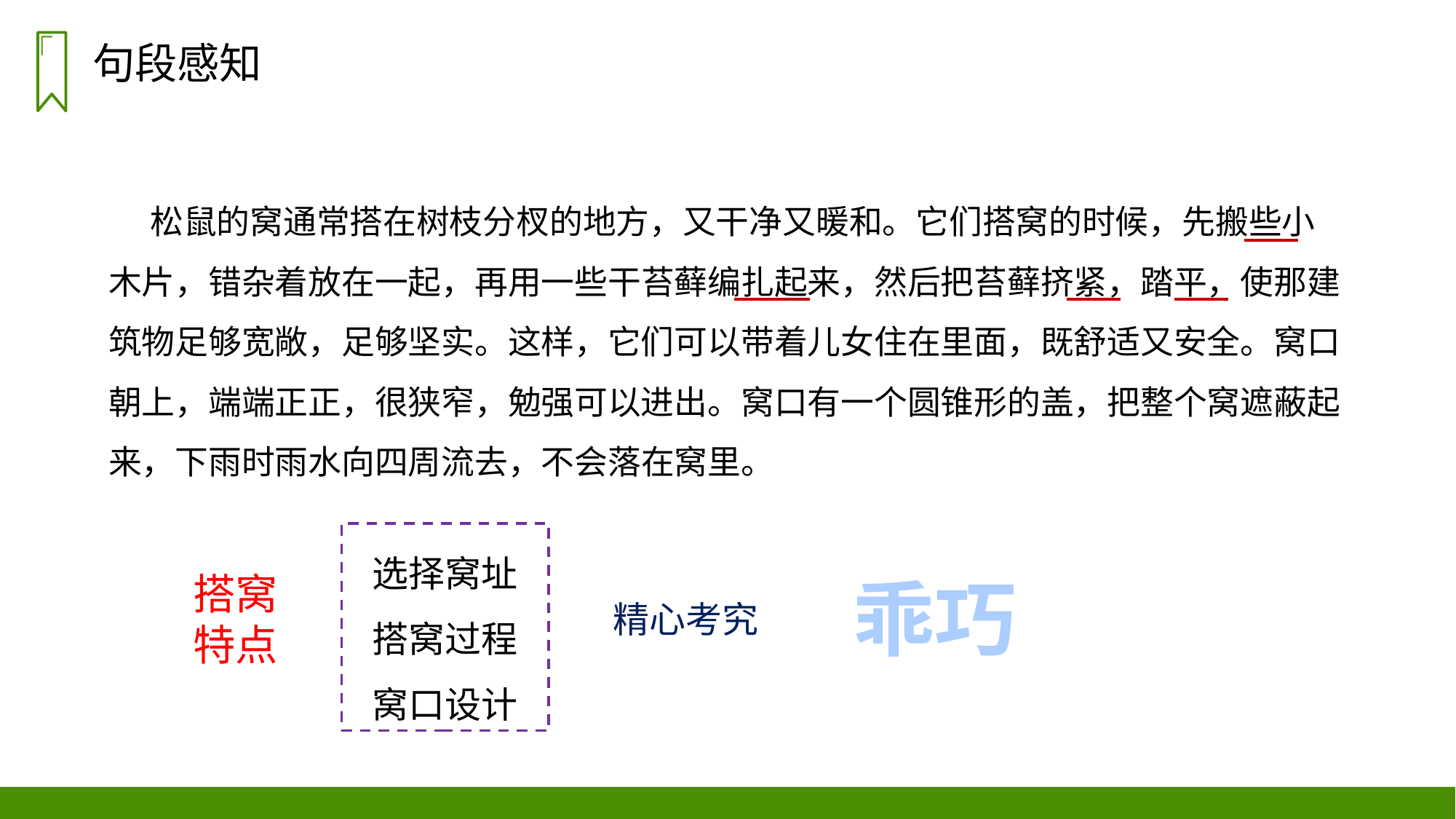

句段感知
    松鼠的窝通常搭在树枝分杈的地方，又干净又暖和。它们搭窝的时候，先搬些小木片，错杂着放在一起，再用一些干苔藓编扎起来，然后把苔藓挤紧，踏平，使那建筑物足够宽敞，足够坚实。这样，它们可以带着儿女住在里面，既舒适又安全。窝口朝上，端端正正，很狭窄，勉强可以进出。窝口有一个圆锥形的盖，把整个窝遮蔽起来，下雨时雨水向四周流去，不会落在窝里。
选择窝址
搭窝过程
窝口设计
搭窝特点
乖巧
精心考究